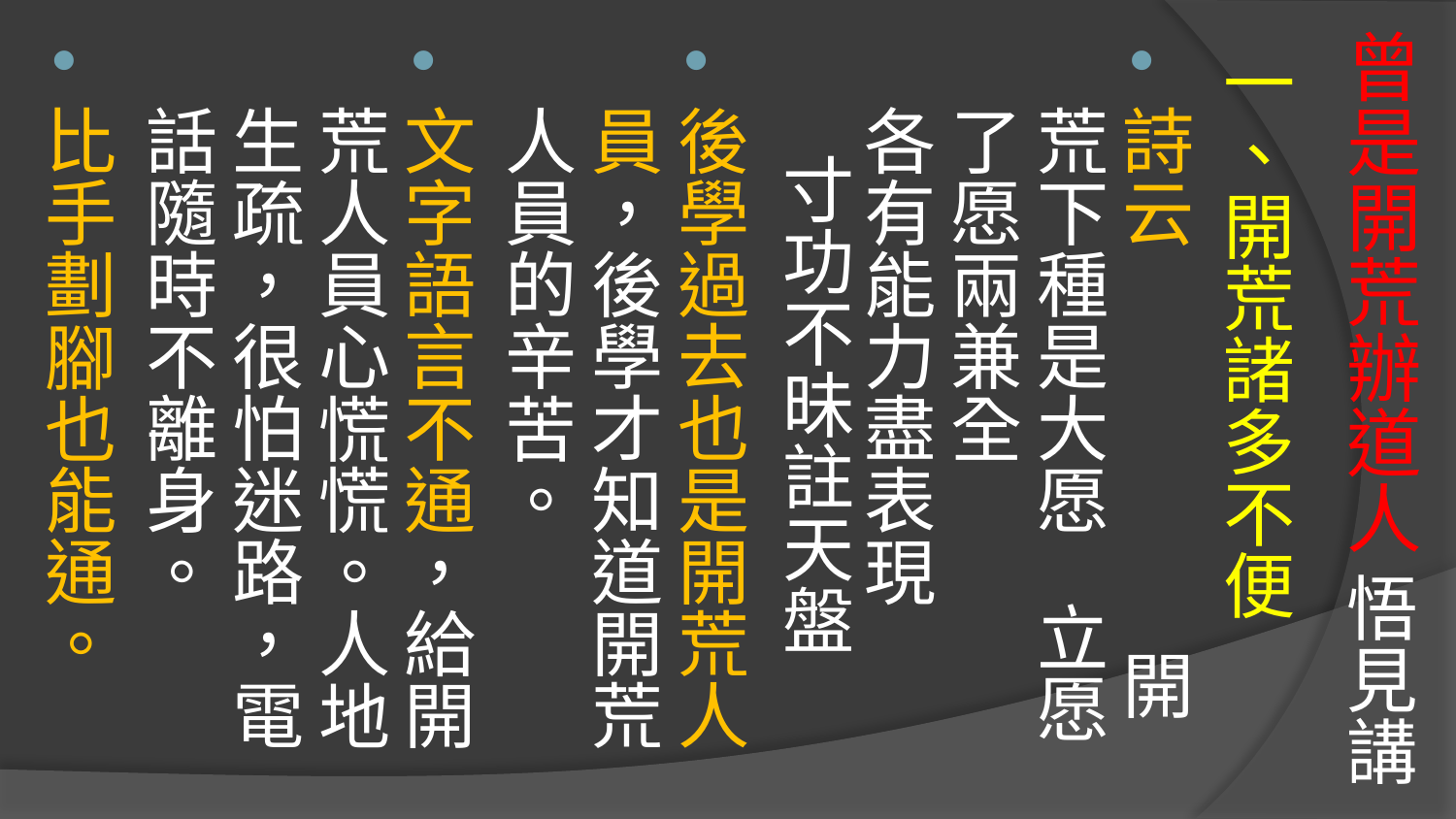

# 曾是開荒辦道人 悟見講
一、開荒諸多不便
詩云                         開荒下種是大愿    立愿了愿兩兼全                 各有能力盡表現              寸功不昧註天盤
後學過去也是開荒人員，後學才知道開荒人員的辛苦。
文字語言不通，給開荒人員心慌慌。人地生疏，很怕迷路，電話隨時不離身。
比手劃腳也能通。